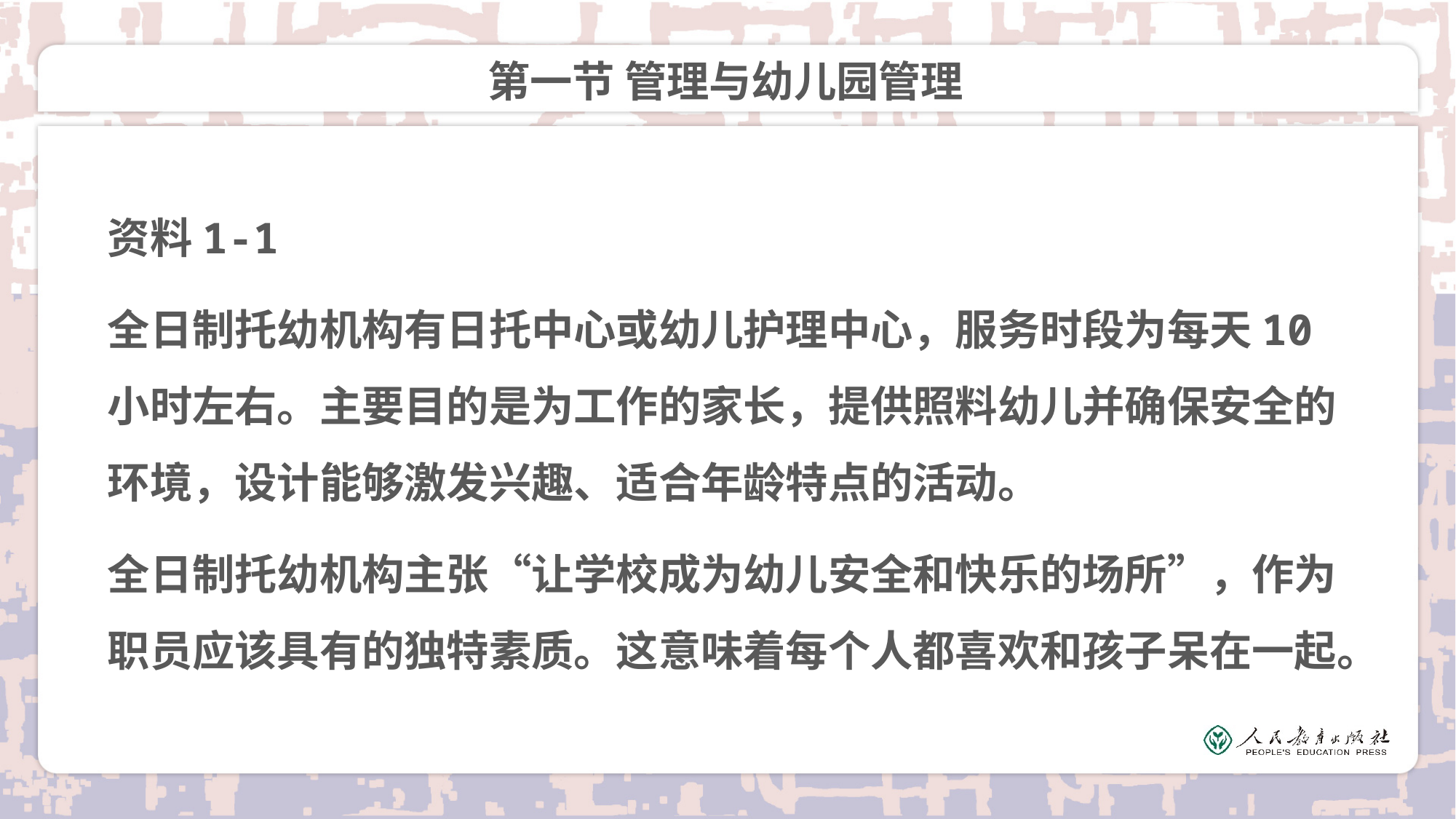

# 第一节 管理与幼儿园管理
资料1-1
全日制托幼机构有日托中心或幼儿护理中心，服务时段为每天10小时左右。主要目的是为工作的家长，提供照料幼儿并确保安全的环境，设计能够激发兴趣、适合年龄特点的活动。
全日制托幼机构主张“让学校成为幼儿安全和快乐的场所”，作为职员应该具有的独特素质。这意味着每个人都喜欢和孩子呆在一起。